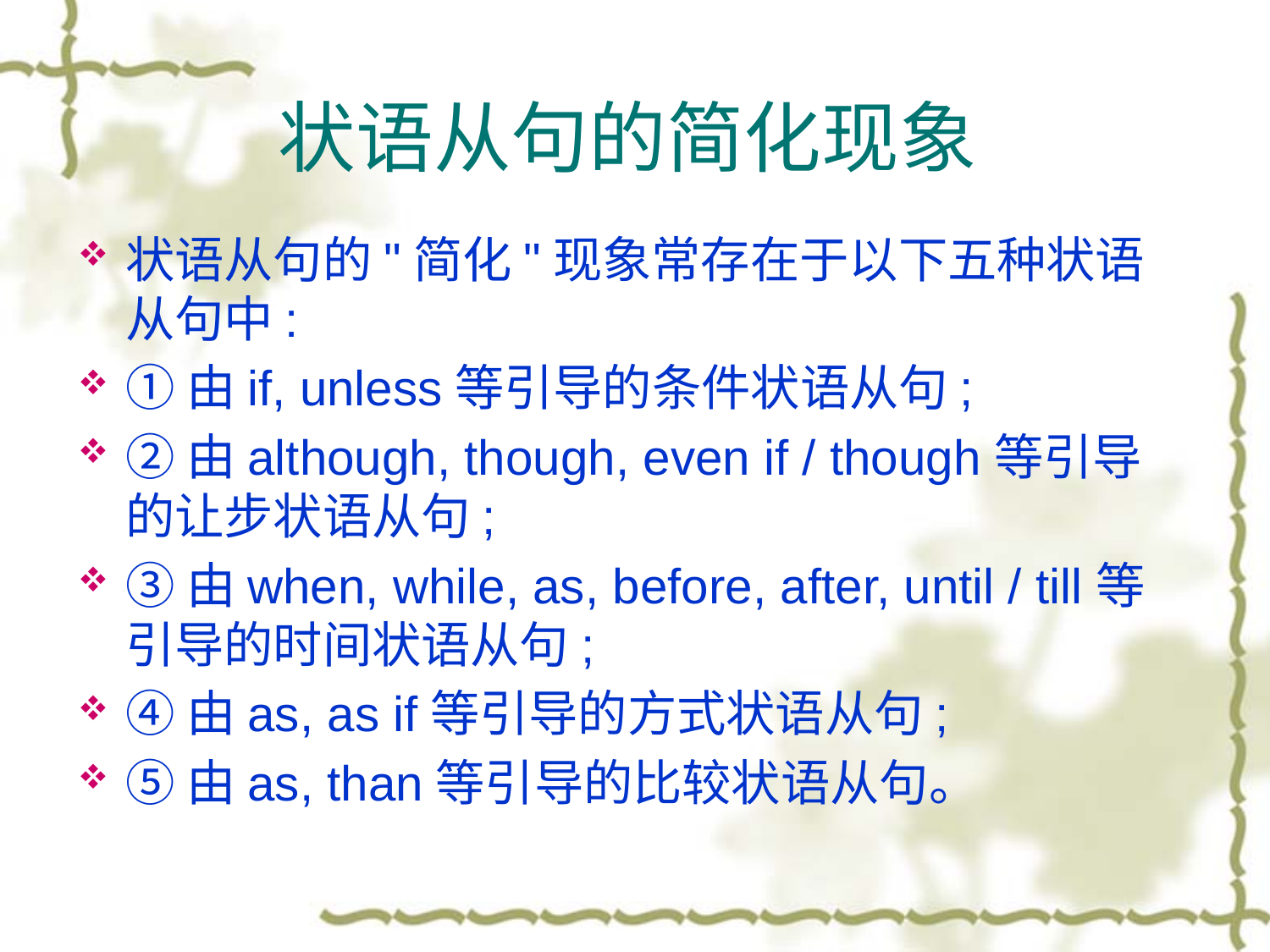

状语从句的简化现象
状语从句的"简化"现象常存在于以下五种状语从句中:
①由if, unless等引导的条件状语从句;
②由although, though, even if / though等引导的让步状语从句;
③由when, while, as, before, after, until / till等引导的时间状语从句;
④由as, as if等引导的方式状语从句;
⑤由as, than等引导的比较状语从句。